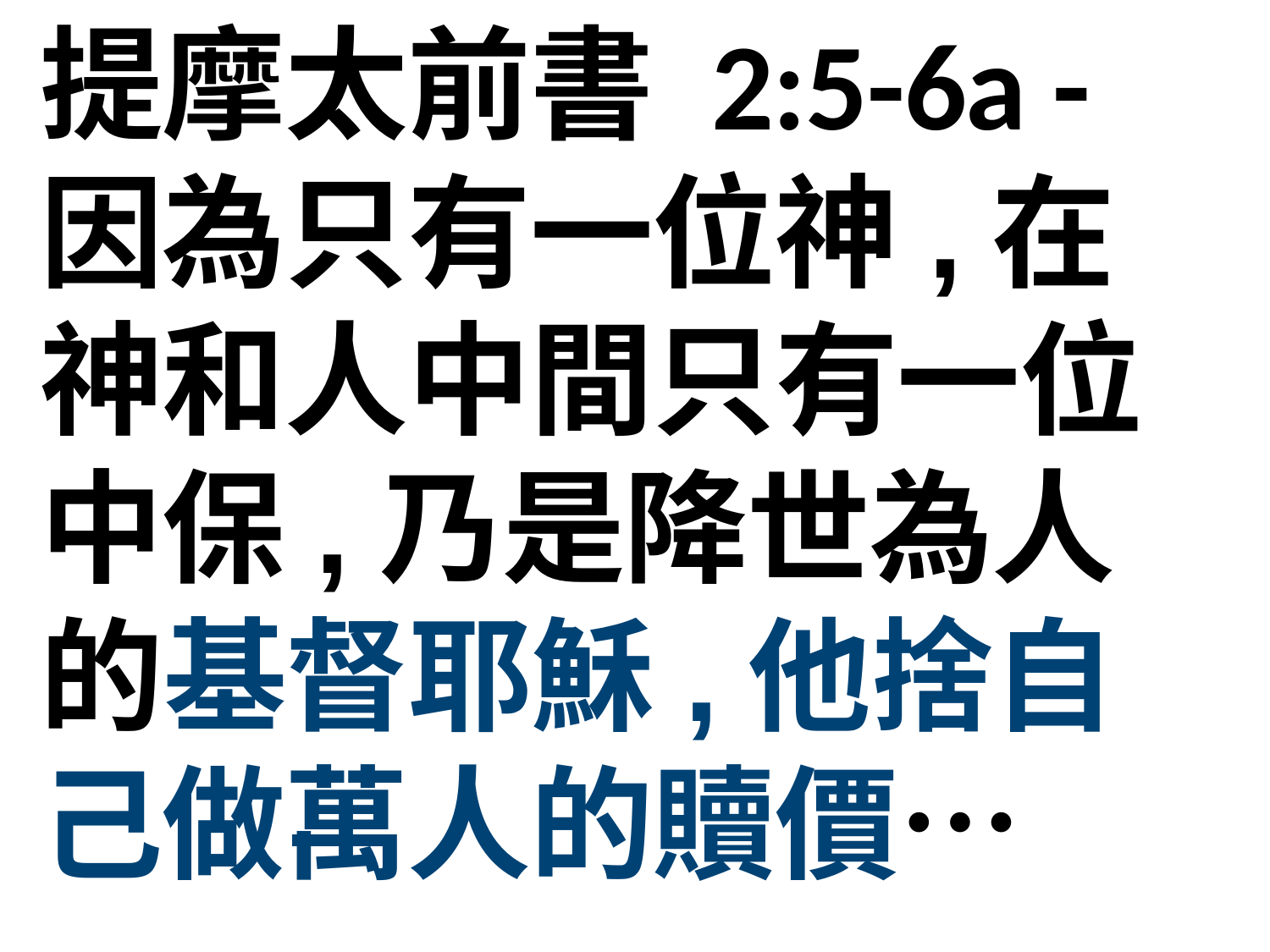

提摩太前書 2:5-6a -
因為只有一位神,在神和人中間只有一位中保,乃是降世為人的基督耶穌,他捨自己做萬人的贖價…